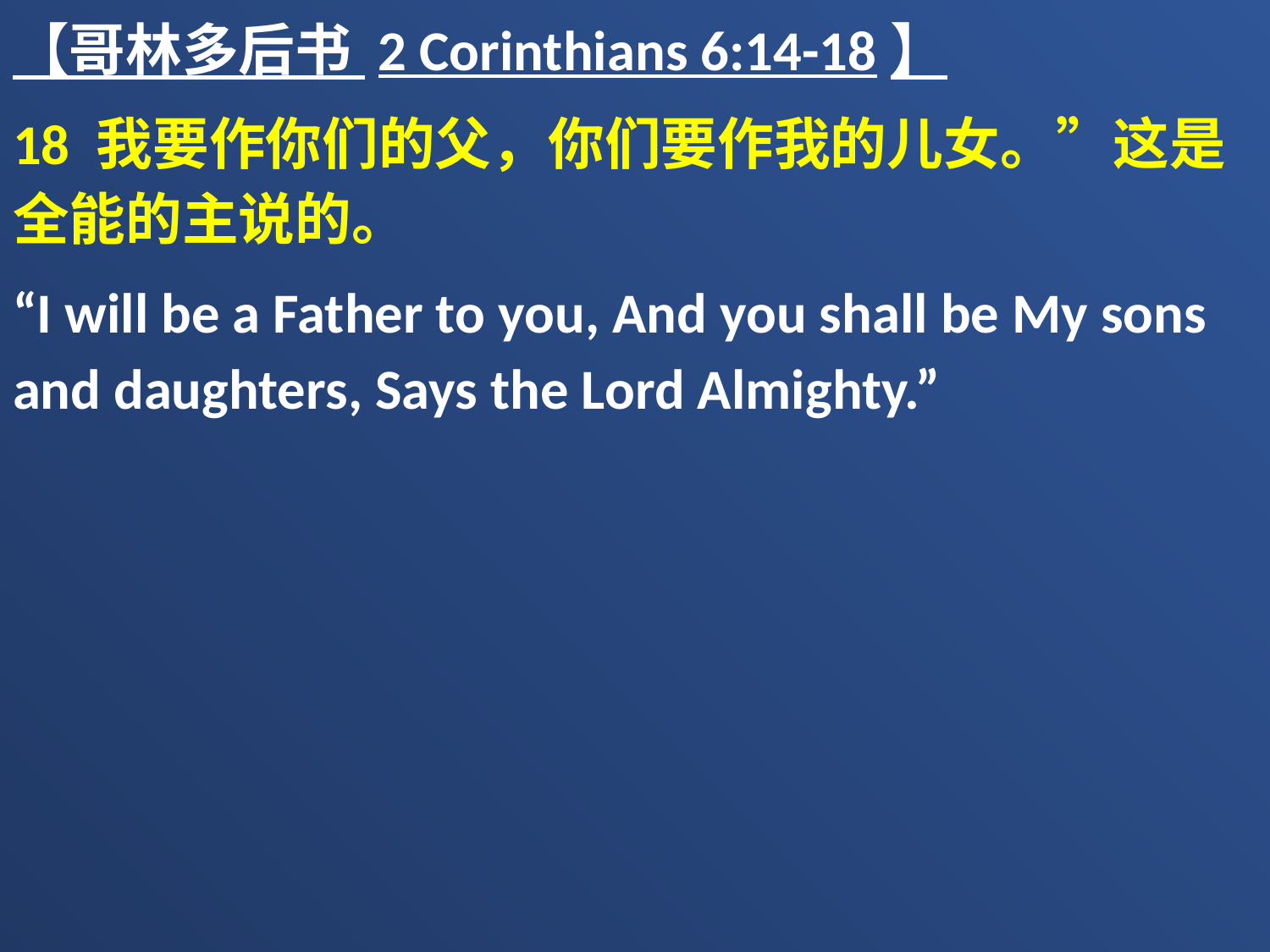

【哥林多后书 2 Corinthians 6:14-18】
18 我要作你们的父，你们要作我的儿女。”这是全能的主说的。
“I will be a Father to you, And you shall be My sons and daughters, Says the Lord Almighty.”